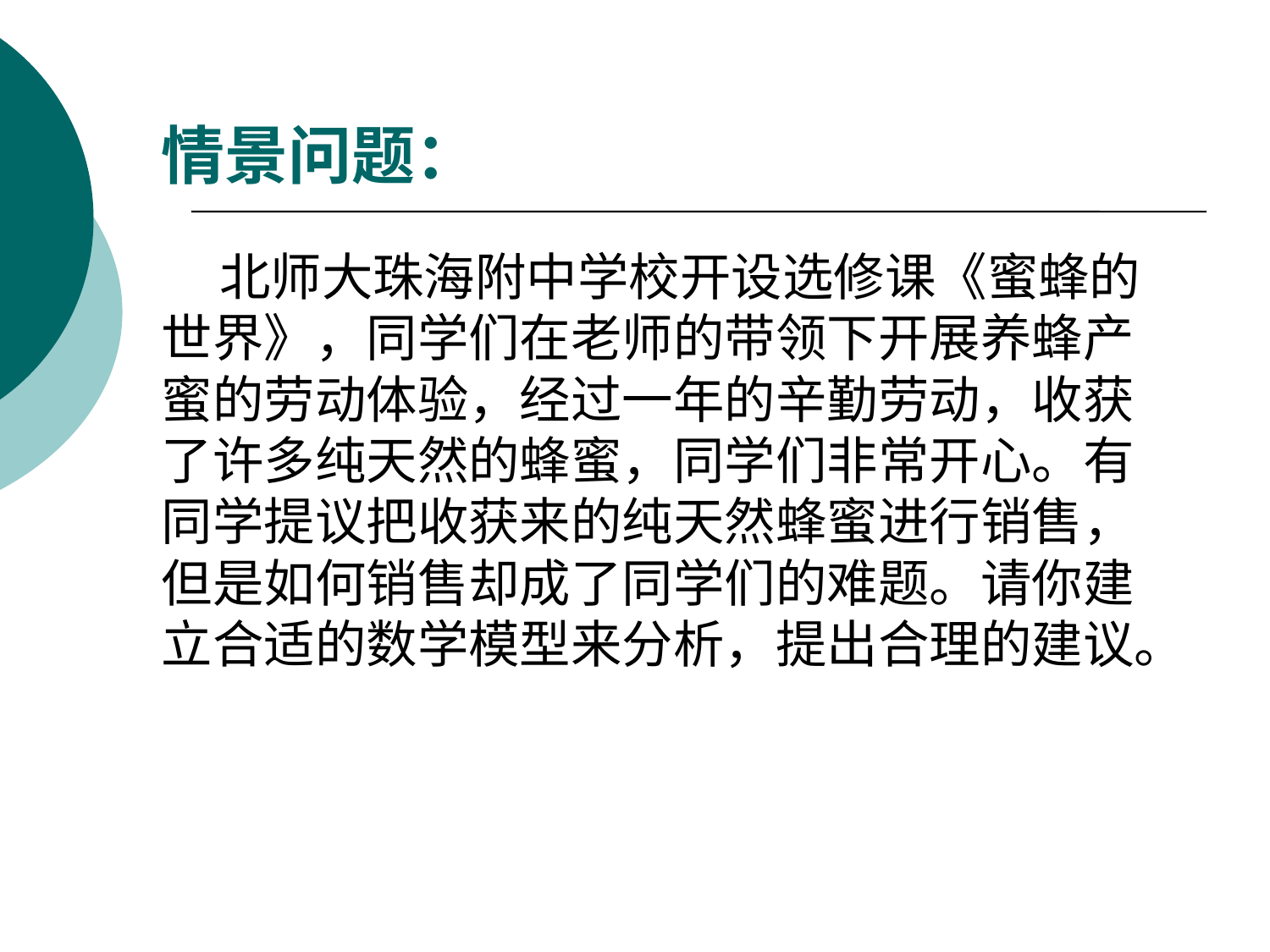

# 情景问题：
    北师大珠海附中学校开设选修课《蜜蜂的世界》，同学们在老师的带领下开展养蜂产蜜的劳动体验，经过一年的辛勤劳动，收获了许多纯天然的蜂蜜，同学们非常开心。有同学提议把收获来的纯天然蜂蜜进行销售，但是如何销售却成了同学们的难题。请你建立合适的数学模型来分析，提出合理的建议。